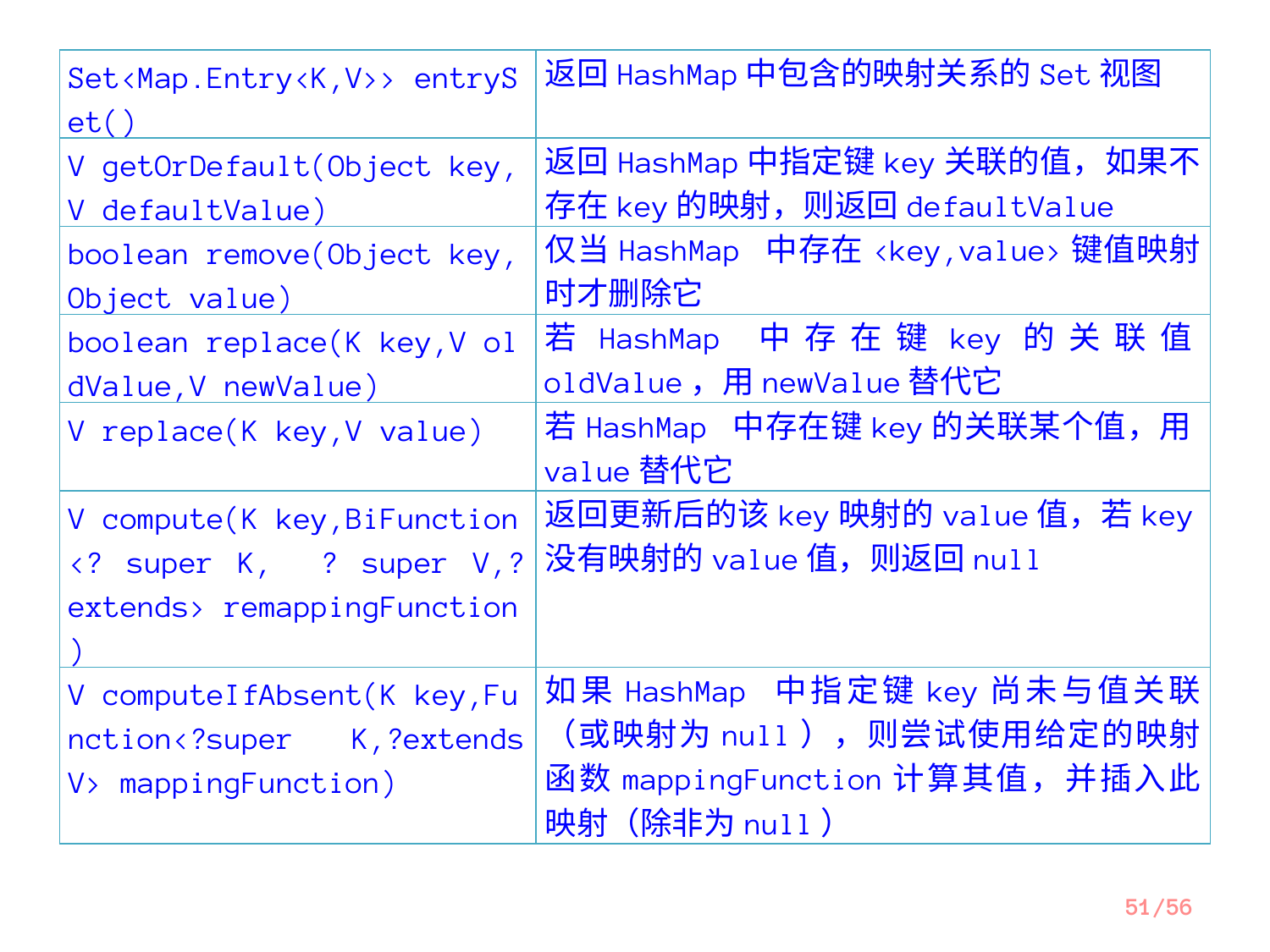

| Set<Map.Entry<K,V>> entrySet() | 返回HashMap中包含的映射关系的Set视图 |
| --- | --- |
| V getOrDefault(Object key, V defaultValue) | 返回HashMap中指定键key关联的值，如果不存在key的映射，则返回defaultValue |
| boolean remove(Object key, Object value) | 仅当HashMap 中存在<key,value>键值映射时才删除它 |
| boolean replace(K key,V oldValue,V newValue) | 若HashMap 中存在键key的关联值oldValue，用newValue替代它 |
| V replace(K key,V value) | 若HashMap 中存在键key的关联某个值，用value替代它 |
| V compute(K key,BiFunction<? super K, ? super V,?extends> remappingFunction) | 返回更新后的该key映射的value值，若key没有映射的value值，则返回null |
| V computeIfAbsent(K key,Function<?super K,?extends V> mappingFunction) | 如果HashMap 中指定键key尚未与值关联（或映射为null），则尝试使用给定的映射函数mappingFunction计算其值，并插入此映射（除非为null） |
51/56